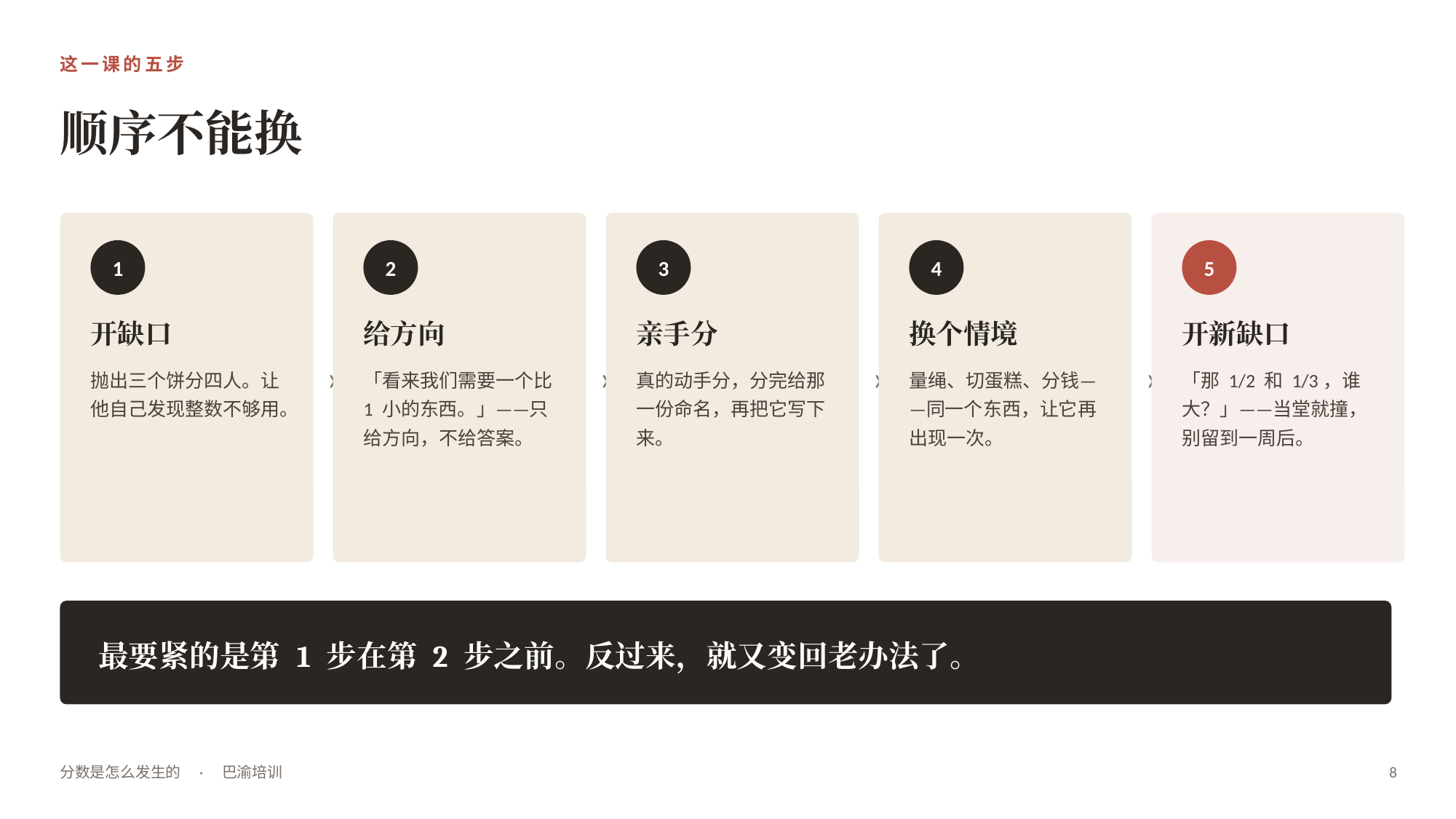

这一课的五步
顺序不能换

1
2
3
4
5
开缺口
给方向
亲手分
换个情境
开新缺口
›
›
›
›
抛出三个饼分四人。让他自己发现整数不够用。
「看来我们需要一个比 1 小的东西。」——只给方向，不给答案。
真的动手分，分完给那一份命名，再把它写下来。
量绳、切蛋糕、分钱——同一个东西，让它再出现一次。
「那 1/2 和 1/3，谁大？」——当堂就撞，别留到一周后。

最要紧的是第 1 步在第 2 步之前。反过来，就又变回老办法了。
分数是怎么发生的　·　巴渝培训
8